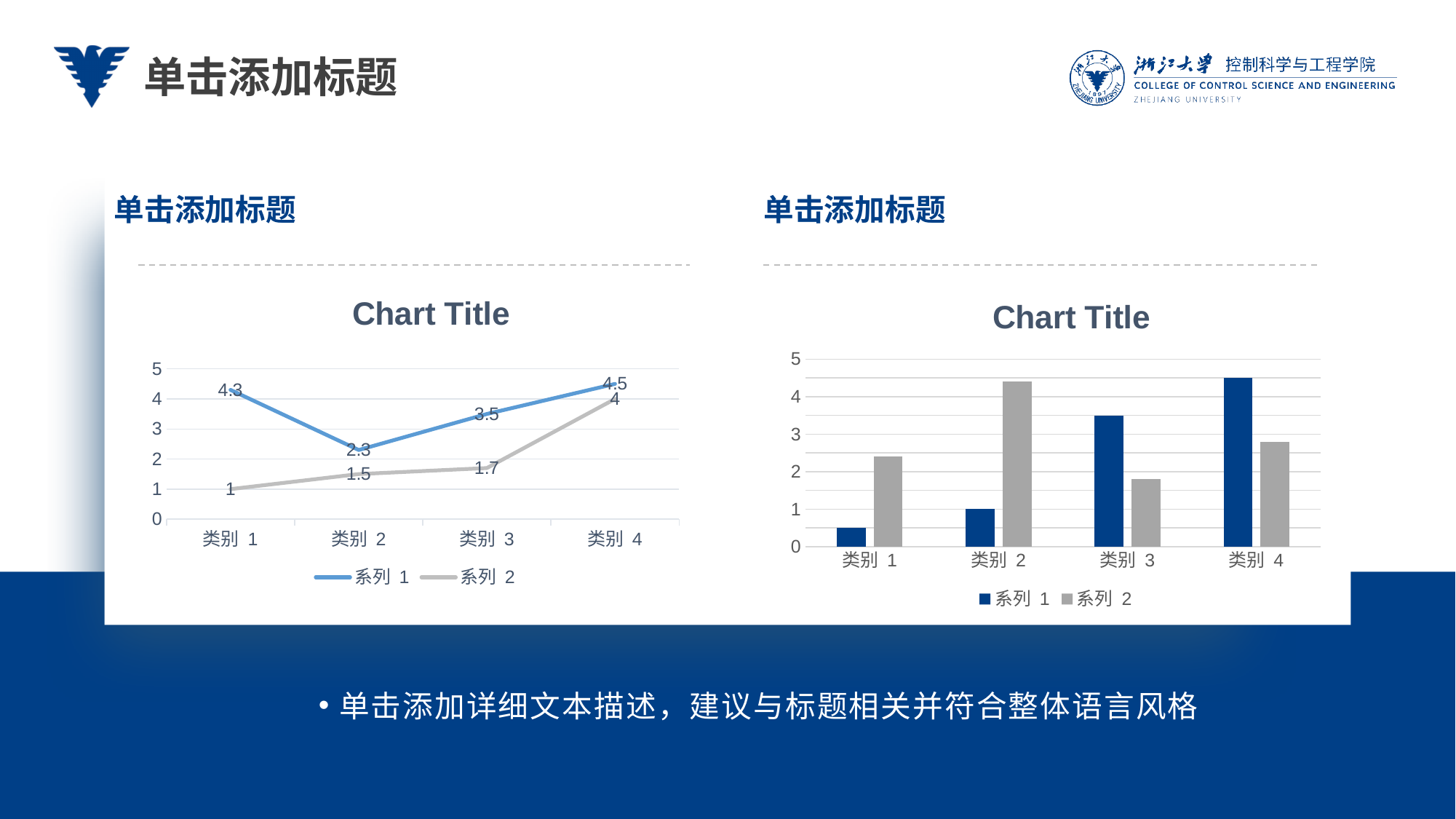

单击添加标题

单击添加标题
单击添加标题

### Chart:

| Category | 系列 1 | 系列 2 |
|---|---|---|
| 类别 1 | 0.5 | 2.4 |
| 类别 2 | 1.0 | 4.4 |
| 类别 3 | 3.5 | 1.8 |
| 类别 4 | 4.5 | 2.8 |

### Chart:

| Category | 系列 1 | 系列 2 |
|---|---|---|
| 类别 1 | 4.3 | 1.0 |
| 类别 2 | 2.3 | 1.5 |
| 类别 3 | 3.5 | 1.7 |
| 类别 4 | 4.5 | 4.0 |
单击添加详细文本描述，建议与标题相关并符合整体语言风格